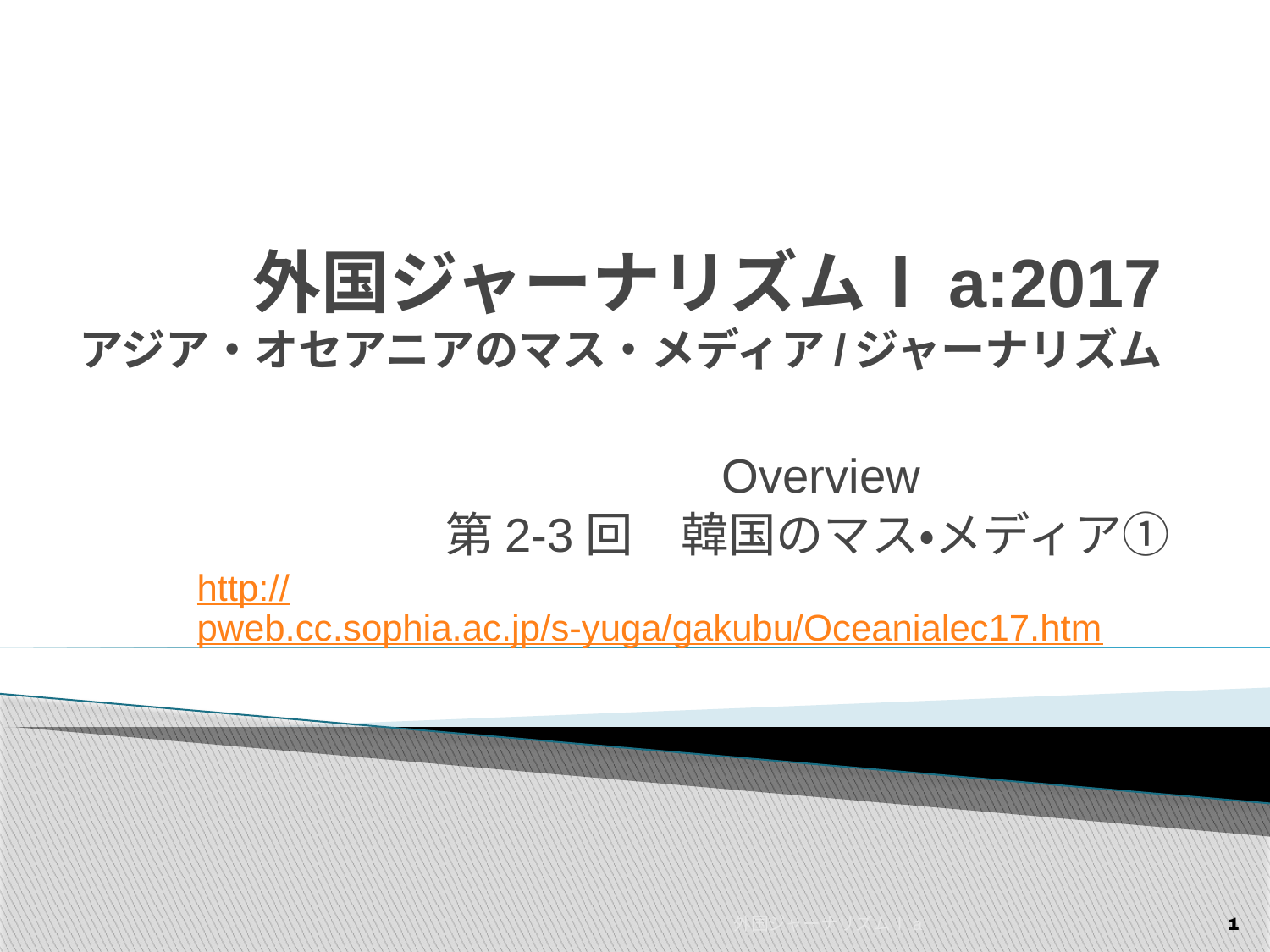

# 外国ジャーナリズムⅠa:2017 アジア・オセアニアのマス・メディア/ジャーナリズム
Overview
第2-3回　韓国のマス・メディア①
http://pweb.cc.sophia.ac.jp/s-yuga/gakubu/Oceanialec17.htm

外国ジャーナリズムⅠa
1